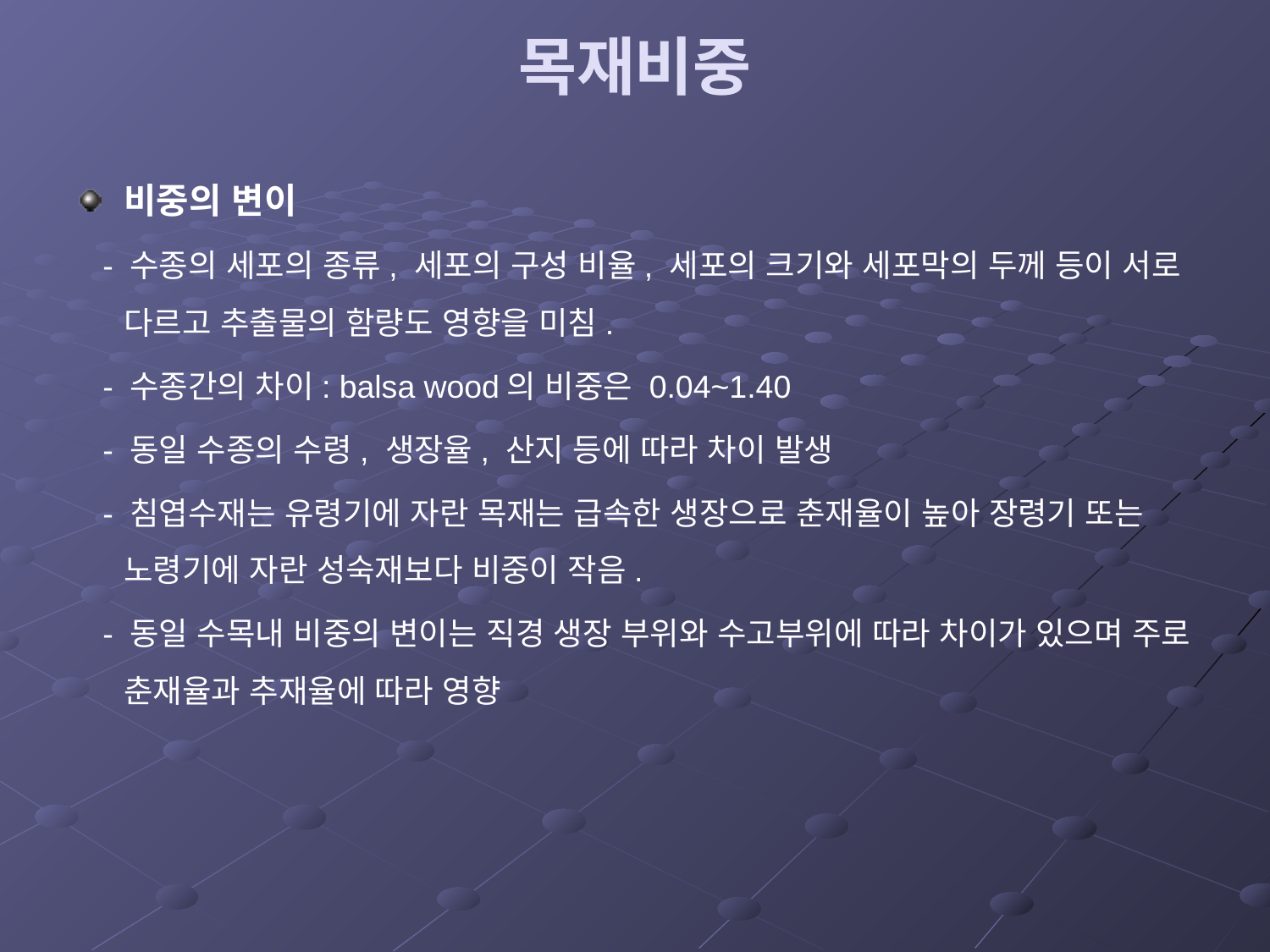

# 목재비중
비중의 변이
   - 수종의 세포의 종류, 세포의 구성 비율, 세포의 크기와 세포막의 두께 등이 서로 다르고 추출물의 함량도 영향을 미침.
   - 수종간의 차이: balsa wood의 비중은 0.04~1.40
   - 동일 수종의 수령, 생장율, 산지 등에 따라 차이 발생
   - 침엽수재는 유령기에 자란 목재는 급속한 생장으로 춘재율이 높아 장령기 또는 노령기에 자란 성숙재보다 비중이 작음.
   - 동일 수목내 비중의 변이는 직경 생장 부위와 수고부위에 따라 차이가 있으며 주로 춘재율과 추재율에 따라 영향